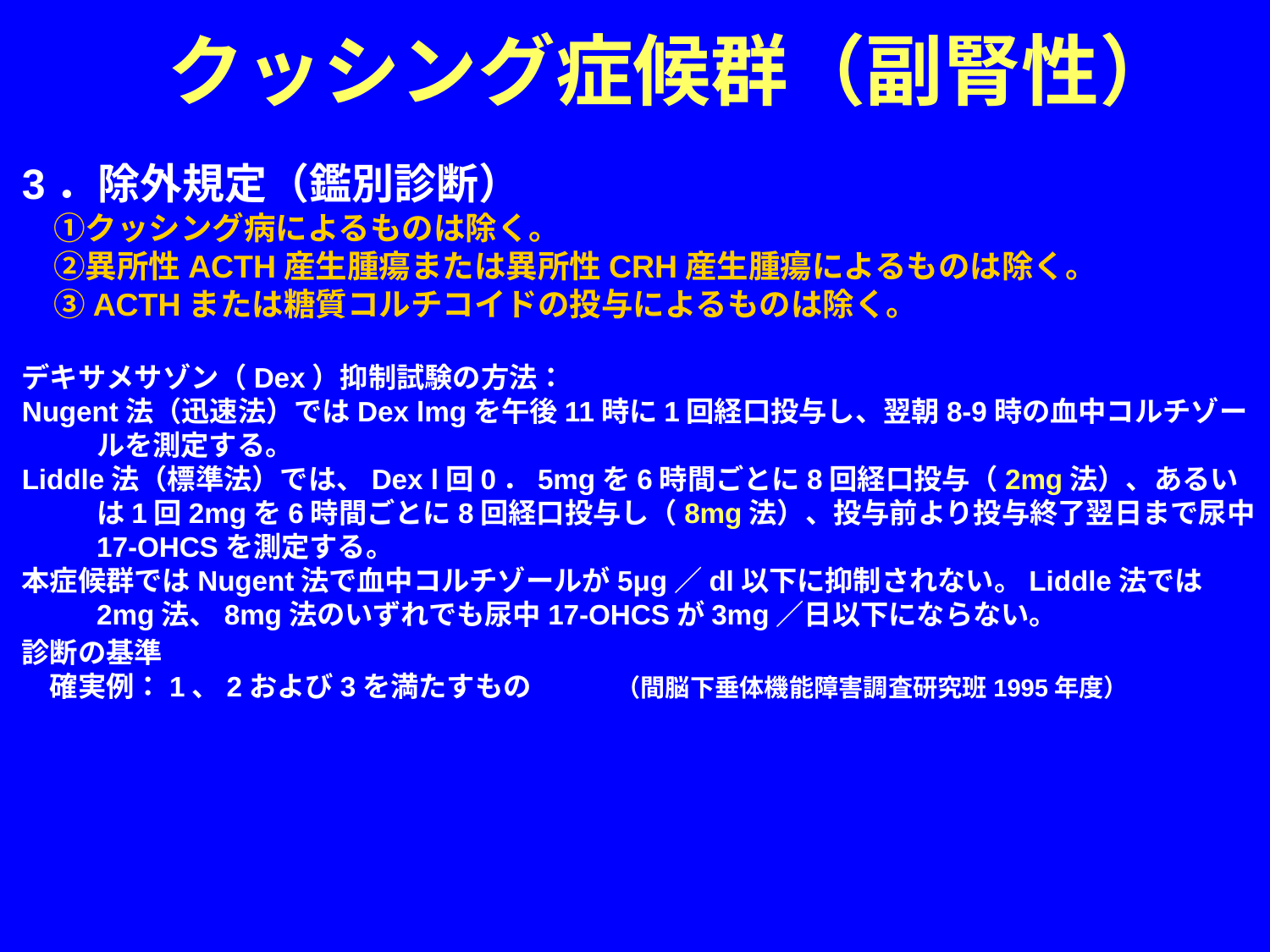

クッシング症候群（副腎性）
3．除外規定（鑑別診断）
　①クッシング病によるものは除く。
　②異所性ACTH産生腫瘍または異所性CRH産生腫瘍によるものは除く。
　③ACTHまたは糖質コルチコイドの投与によるものは除く。

デキサメサゾン（Dex）抑制試験の方法：
Nugent法（迅速法）ではDex lmgを午後11時に1回経口投与し、翌朝8-9時の血中コルチゾールを測定する。
Liddle法（標準法）では、Dex l回0．5mgを6時間ごとに8回経口投与（2mg法）、あるいは1回2mgを6時間ごとに8回経口投与し（8mg法）、投与前より投与終了翌日まで尿中17-OHCSを測定する。
本症候群ではNugent法で血中コルチゾールが5μg／dl以下に抑制されない。Liddle法では2mg法、8mg法のいずれでも尿中17-OHCSが3mg／日以下にならない。

診断の基準
　確実例：1、2および3を満たすもの　　　（間脳下垂体機能障害調査研究班1995年度）

KAWASAKI MEDICAL SCHOOL